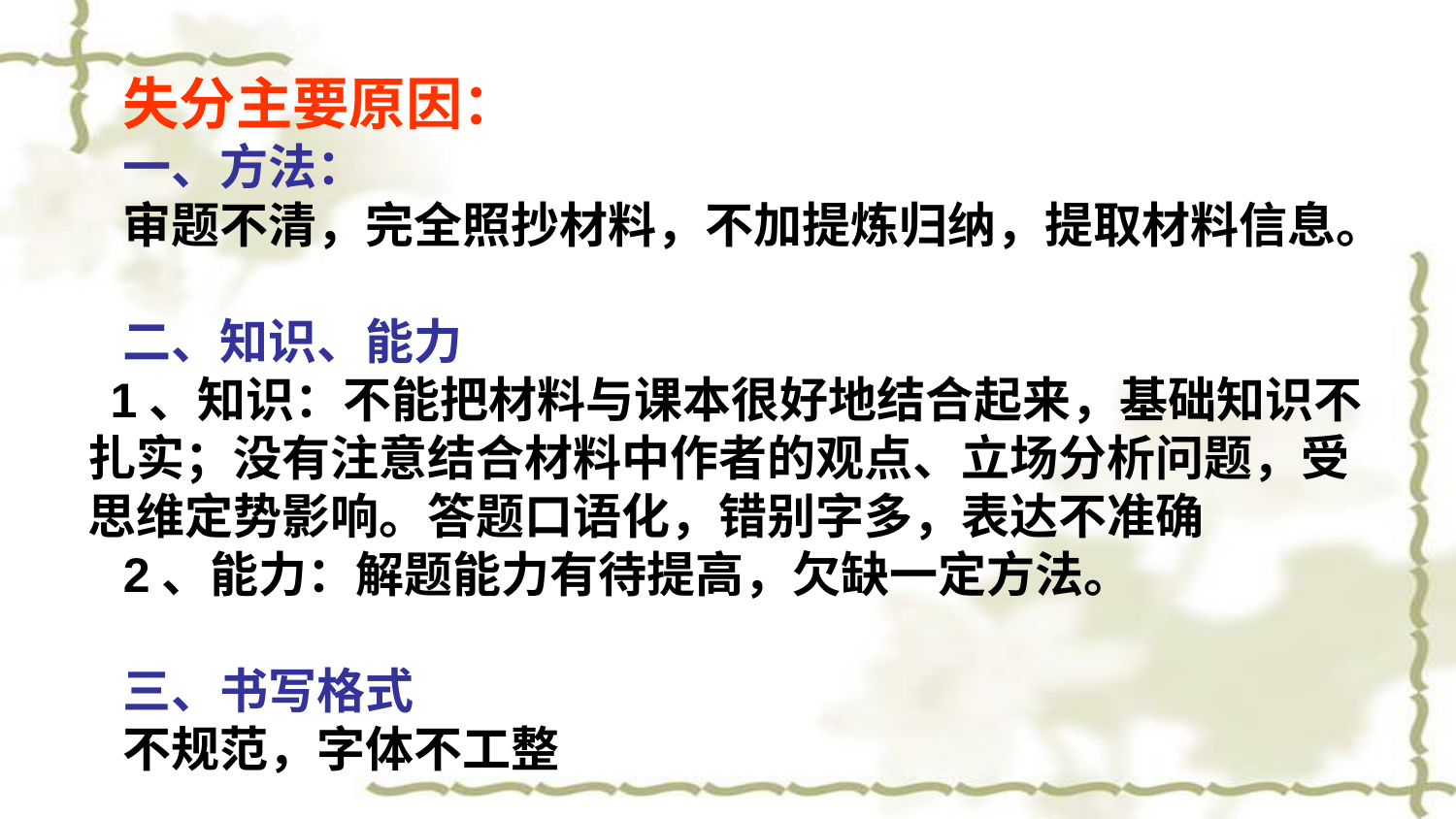

失分主要原因：
一、方法：
审题不清，完全照抄材料，不加提炼归纳，提取材料信息。

二、知识、能力
 1、知识：不能把材料与课本很好地结合起来，基础知识不扎实；没有注意结合材料中作者的观点、立场分析问题，受思维定势影响。答题口语化，错别字多，表达不准确
2、能力：解题能力有待提高，欠缺一定方法。

三、书写格式
不规范，字体不工整